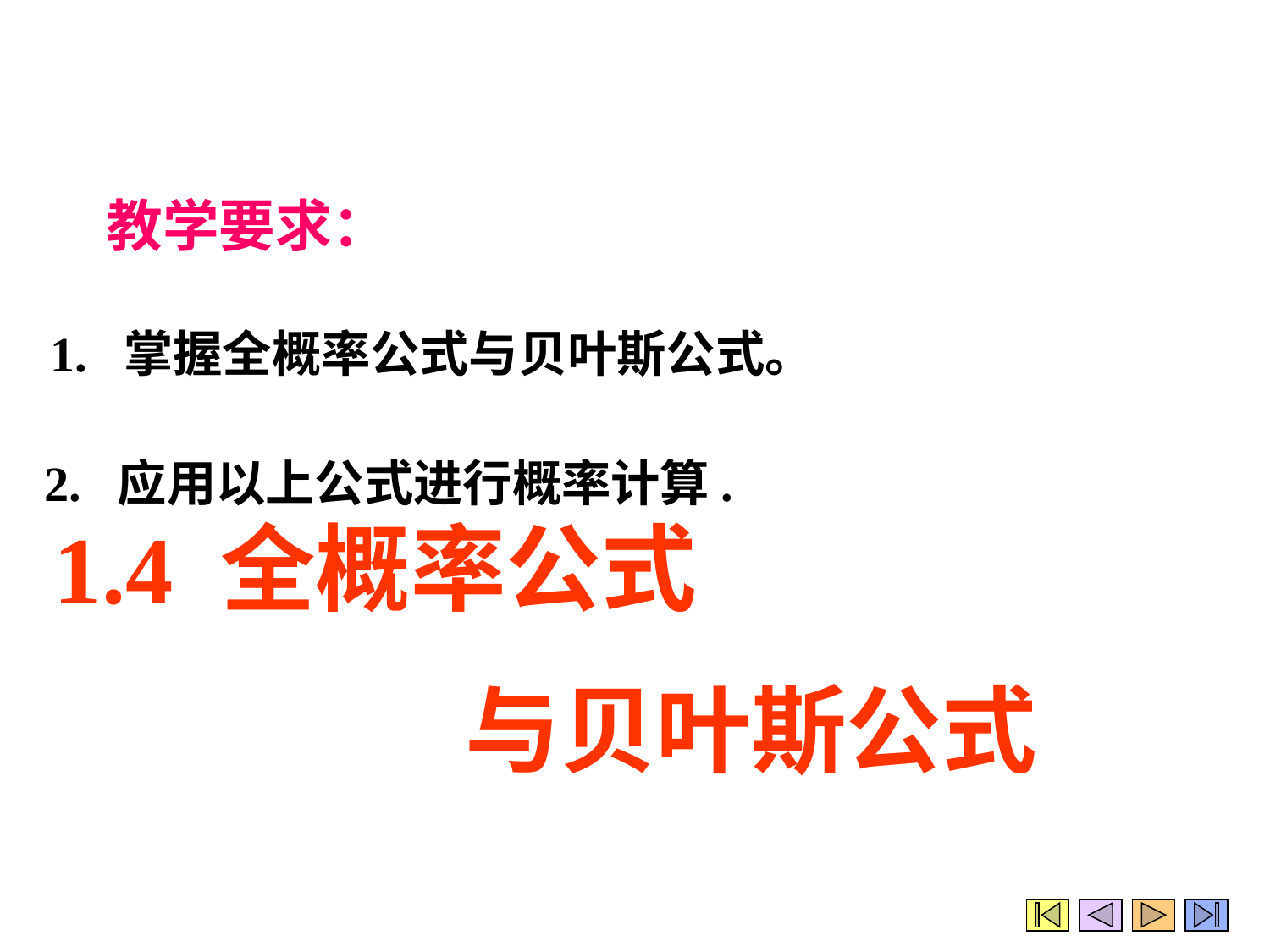

教学要求：
1.  掌握全概率公式与贝叶斯公式。
2.  应用以上公式进行概率计算.
1.4 全概率公式
                  与贝叶斯公式